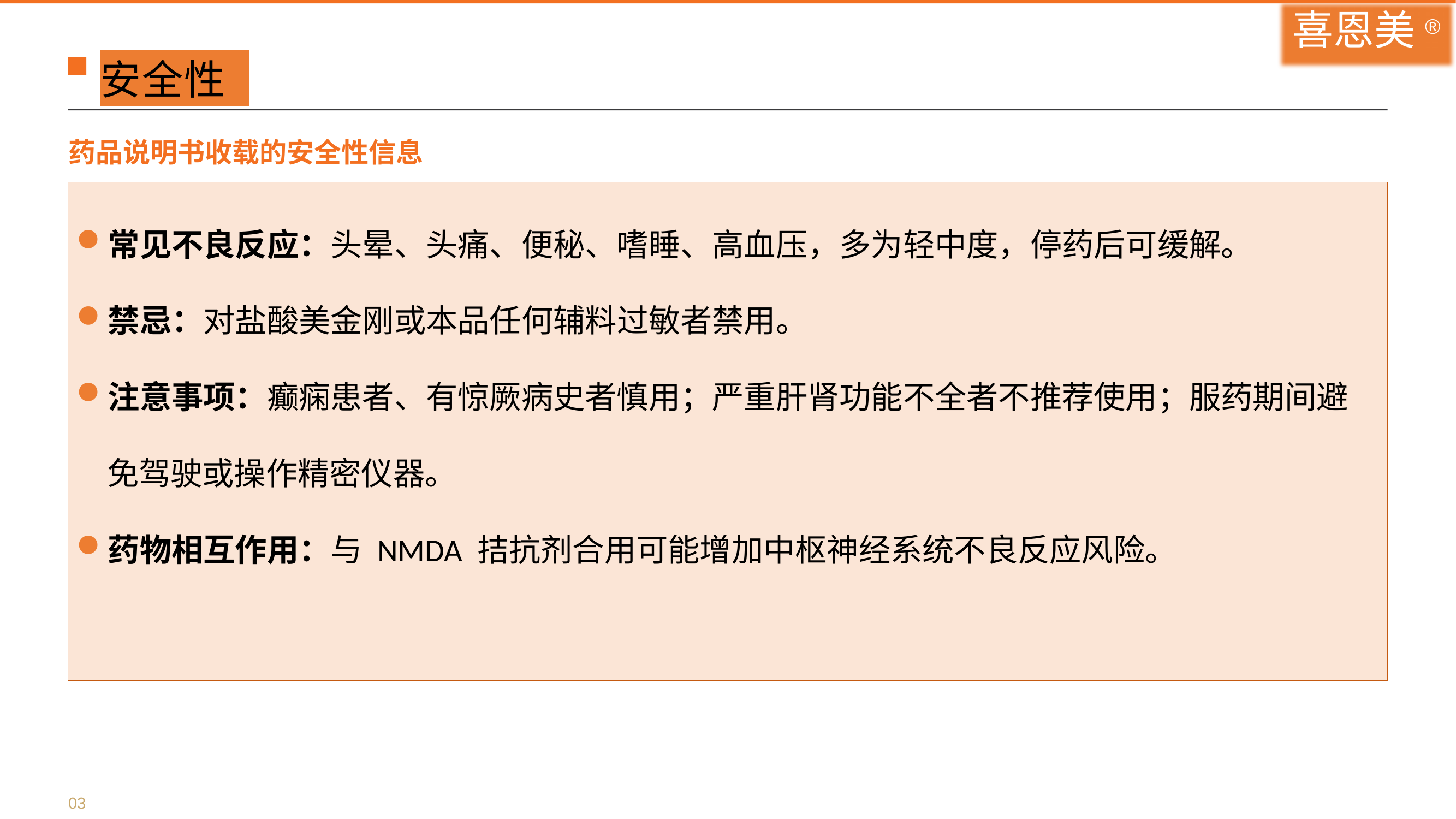

喜恩美®
安全性

药品说明书收载的安全性信息
常见不良反应：头晕、头痛、便秘、嗜睡、高血压，多为轻中度，停药后可缓解。
禁忌：对盐酸美金刚或本品任何辅料过敏者禁用。
注意事项：癫痫患者、有惊厥病史者慎用；严重肝肾功能不全者不推荐使用；服药期间避免驾驶或操作精密仪器。
药物相互作用：与 NMDA 拮抗剂合用可能增加中枢神经系统不良反应风险。
03